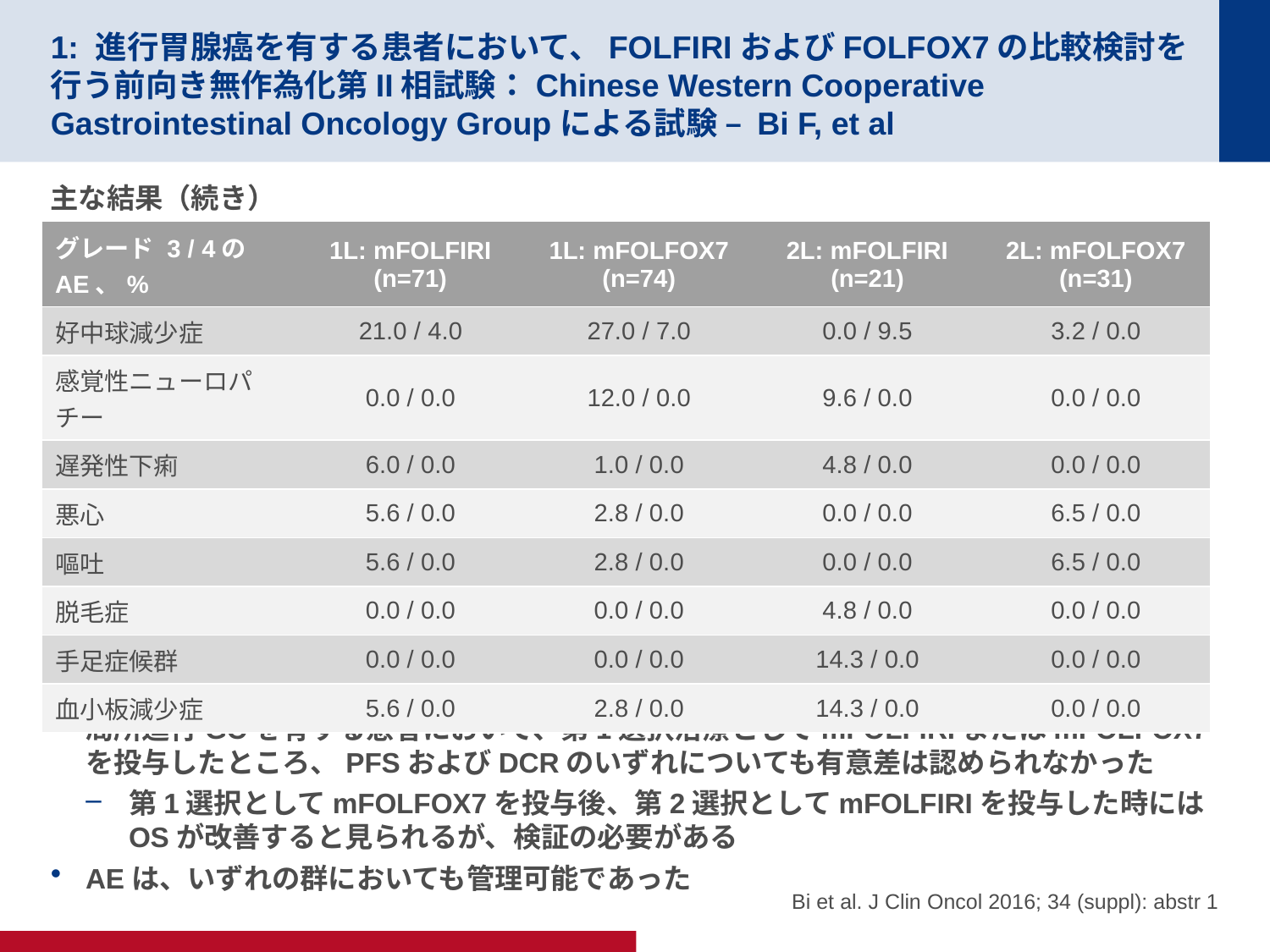

# 1: 進行胃腺癌を有する患者において、FOLFIRIおよびFOLFOX7の比較検討を行う前向き無作為化第II相試験：Chinese Western Cooperative Gastrointestinal Oncology Groupによる試験 – Bi F, et al
主な結果（続き）

結論
局所進行GCを有する患者において、第1選択治療としてmFOLFIRIまたはmFOLFOX7を投与したところ、PFSおよびDCRのいずれについても有意差は認められなかった
第1選択としてmFOLFOX7を投与後、第2選択としてmFOLFIRIを投与した時にはOSが改善すると見られるが、検証の必要がある
AEは、いずれの群においても管理可能であった
| グレード 3 / 4のAE、% | 1L: mFOLFIRI (n=71) | 1L: mFOLFOX7 (n=74) | 2L: mFOLFIRI (n=21) | 2L: mFOLFOX7 (n=31) |
| --- | --- | --- | --- | --- |
| 好中球減少症 | 21.0 / 4.0 | 27.0 / 7.0 | 0.0 / 9.5 | 3.2 / 0.0 |
| 感覚性ニューロパチー | 0.0 / 0.0 | 12.0 / 0.0 | 9.6 / 0.0 | 0.0 / 0.0 |
| 遅発性下痢 | 6.0 / 0.0 | 1.0 / 0.0 | 4.8 / 0.0 | 0.0 / 0.0 |
| 悪心 | 5.6 / 0.0 | 2.8 / 0.0 | 0.0 / 0.0 | 6.5 / 0.0 |
| 嘔吐 | 5.6 / 0.0 | 2.8 / 0.0 | 0.0 / 0.0 | 6.5 / 0.0 |
| 脱毛症 | 0.0 / 0.0 | 0.0 / 0.0 | 4.8 / 0.0 | 0.0 / 0.0 |
| 手足症候群 | 0.0 / 0.0 | 0.0 / 0.0 | 14.3 / 0.0 | 0.0 / 0.0 |
| 血小板減少症 | 5.6 / 0.0 | 2.8 / 0.0 | 14.3 / 0.0 | 0.0 / 0.0 |
Bi et al. J Clin Oncol 2016; 34 (suppl): abstr 1